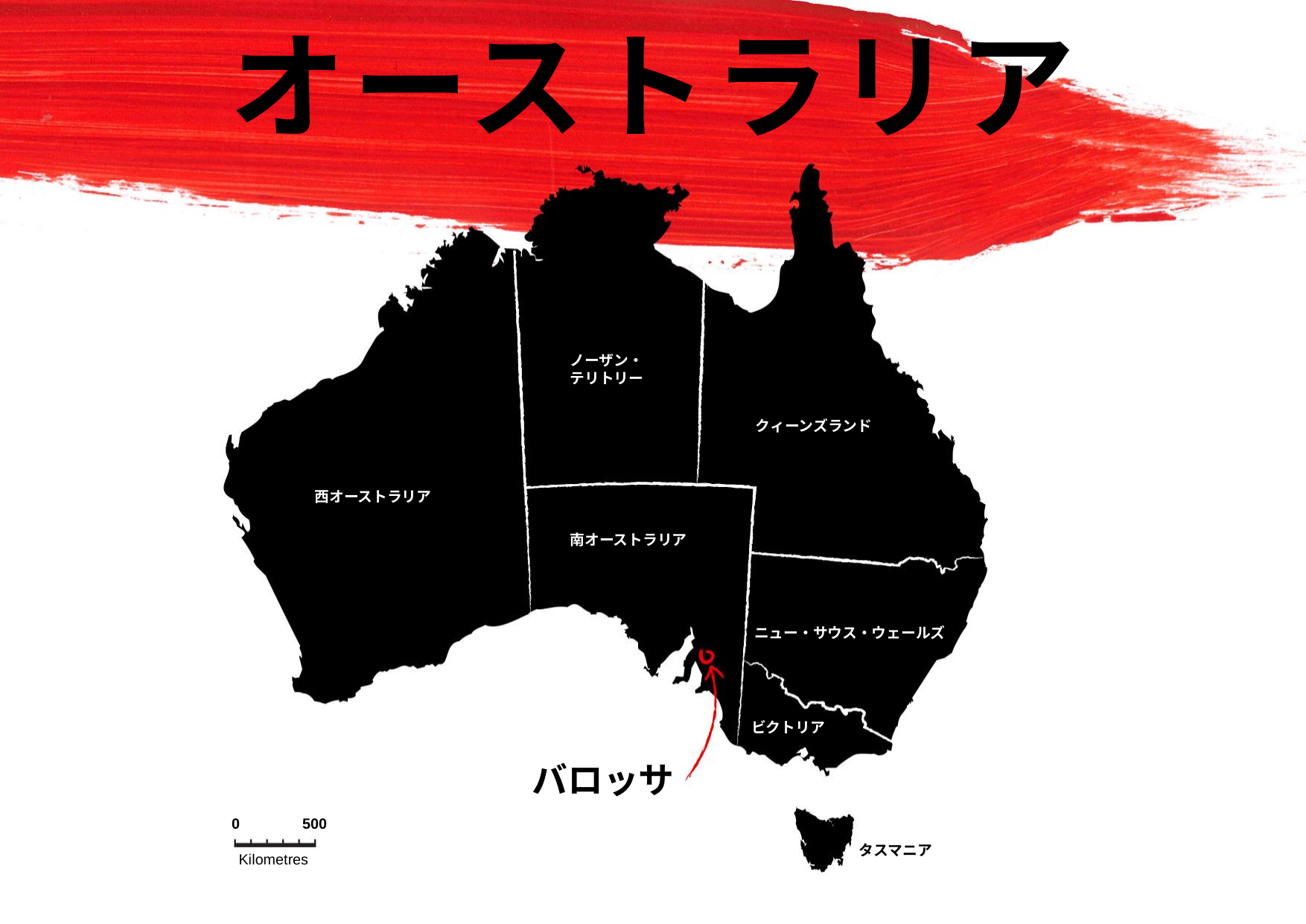

オーストラリア
ノーザン・
テリトリー
クィーンズランド
西オーストラリア
南オーストラリア
ニュー・サウス・ウェールズ
ビクトリア
バロッサ
0
500
タスマニア
Kilometres